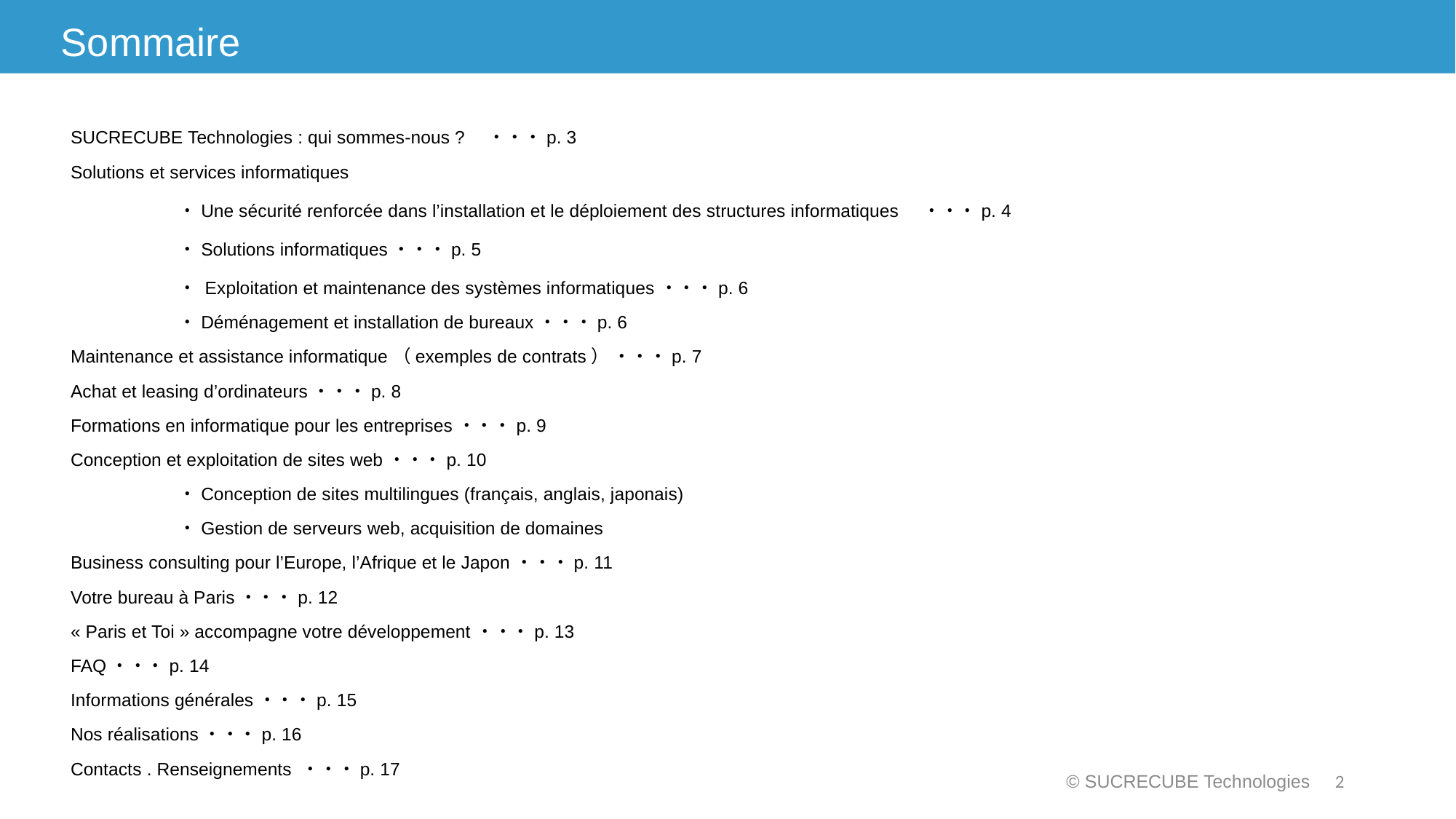

Sommaire
SUCRECUBE Technologies : qui sommes-nous ?　・・・p. 3
Solutions et services informatiques
	・Une sécurité renforcée dans l’installation et le déploiement des structures informatiques　・・・p. 4
	・Solutions informatiques・・・p. 5
	・ Exploitation et maintenance des systèmes informatiques・・・p. 6
	・Déménagement et installation de bureaux・・・p. 6
Maintenance et assistance informatique（exemples de contrats） ・・・p. 7
Achat et leasing d’ordinateurs・・・p. 8
Formations en informatique pour les entreprises・・・p. 9
Conception et exploitation de sites web・・・p. 10
	・Conception de sites multilingues (français, anglais, japonais)
	・Gestion de serveurs web, acquisition de domaines
Business consulting pour l’Europe, l’Afrique et le Japon・・・p. 11
Votre bureau à Paris・・・p. 12
« Paris et Toi » accompagne votre développement・・・p. 13
FAQ・・・p. 14
Informations générales・・・p. 15
Nos réalisations・・・p. 16
Contacts . Renseignements ・・・p. 17

2
© SUCRECUBE Technologies